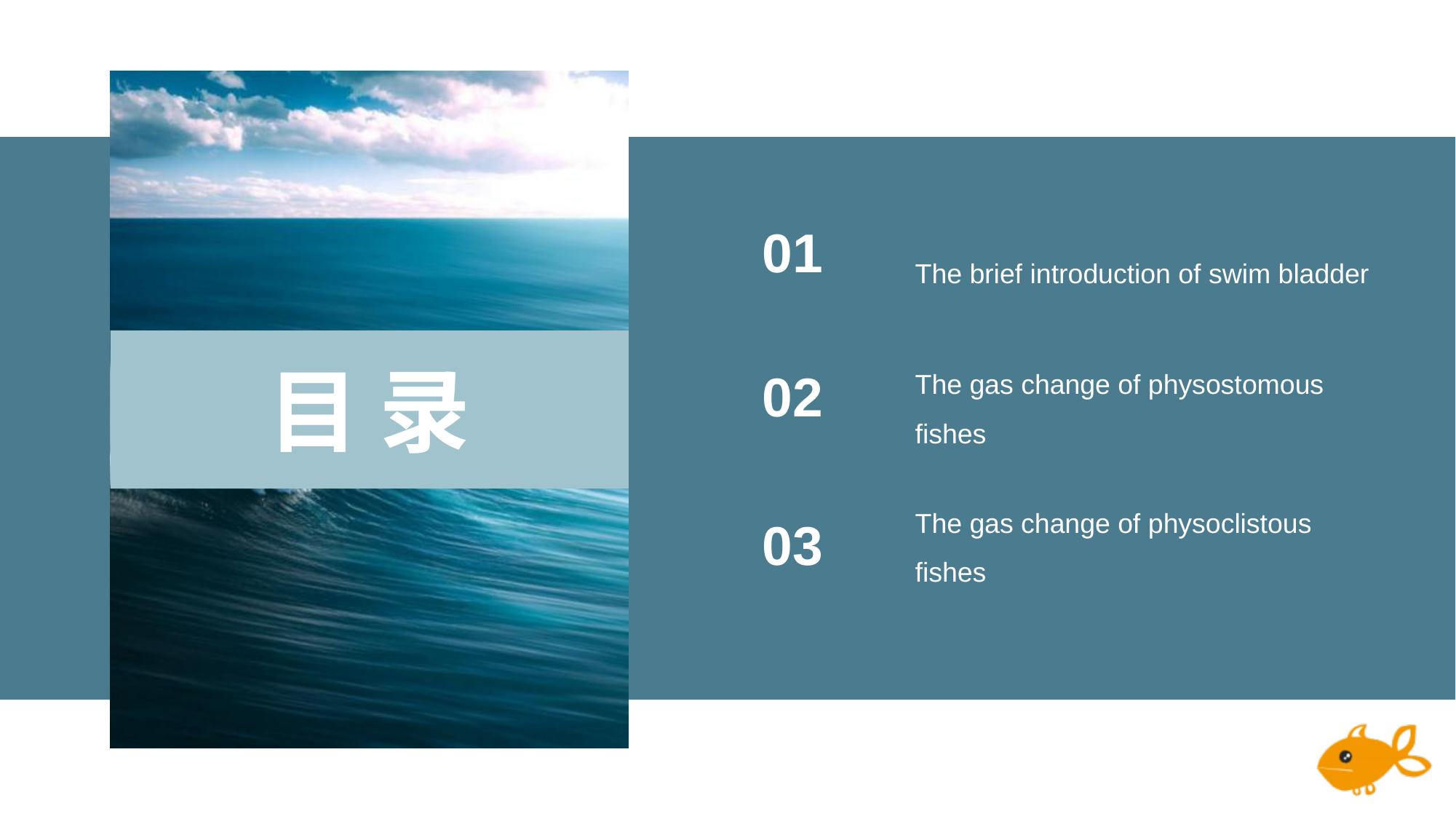

The brief introduction of swim bladder
01

The gas change of physostomous fishes
目 录
02
The gas change of physoclistous fishes

03